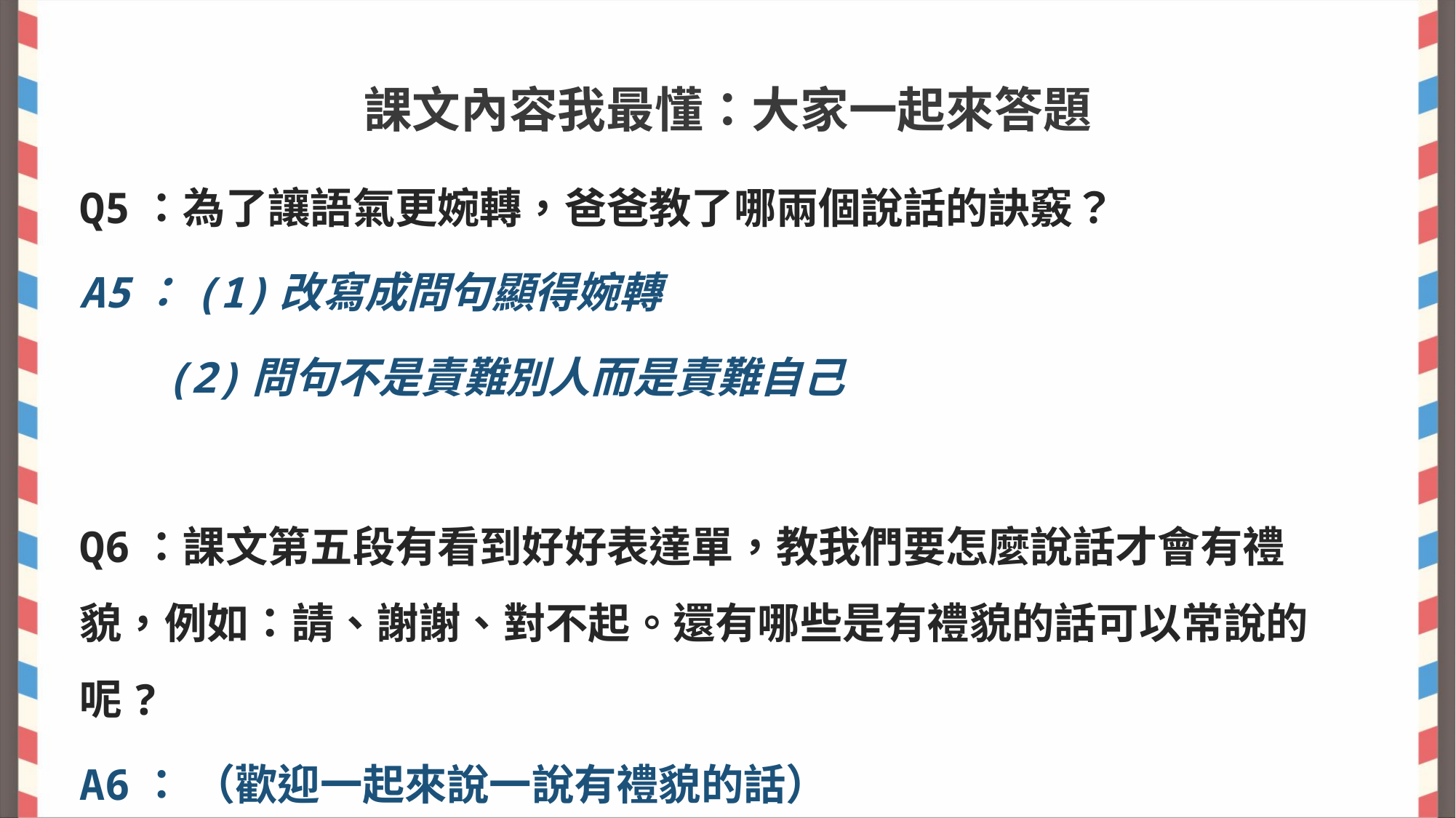

# 課文內容我最懂：大家一起來答題
Q5：為了讓語氣更婉轉，爸爸教了哪兩個說話的訣竅？
A5：(1)改寫成問句顯得婉轉
(2)問句不是責難別人而是責難自己

Q6：課文第五段有看到好好表達單，教我們要怎麼說話才會有禮貌，例如：請、謝謝、對不起。還有哪些是有禮貌的話可以常說的呢?
A6： （歡迎一起來說一說有禮貌的話）